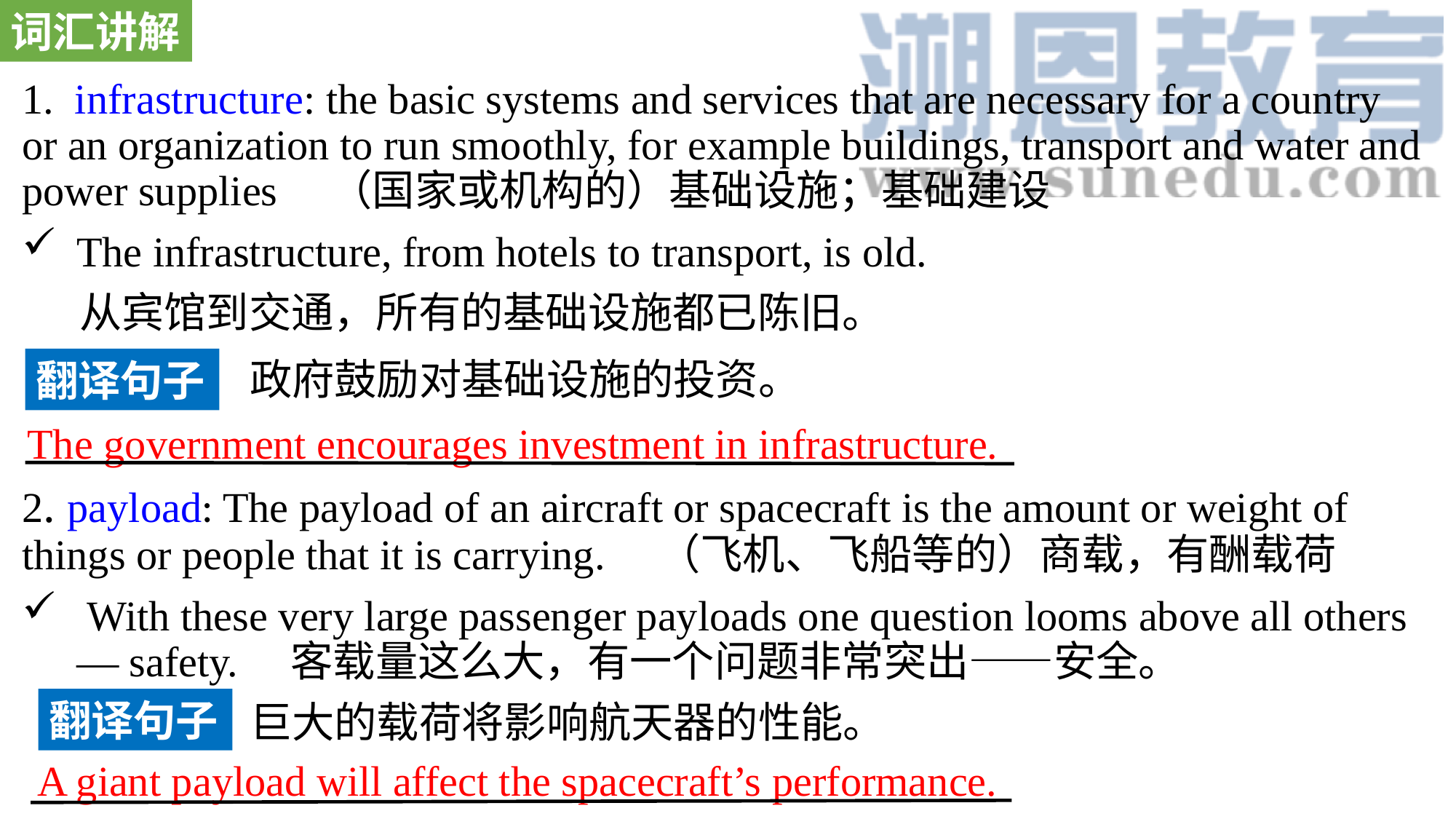

词汇讲解
1.  infrastructure: the basic systems and services that are necessary for a country or an organization to run smoothly, for example buildings, transport and water and power supplies    （国家或机构的）基础设施；基础建设
The infrastructure, from hotels to transport, is old.
     从宾馆到交通，所有的基础设施都已陈旧。

2. payload: The payload of an aircraft or spacecraft is the amount or weight of things or people that it is carrying.    （飞机、飞船等的）商载，有酬载荷
 With these very large passenger payloads one question looms above all others — safety.    客载量这么大，有一个问题非常突出——安全。
政府鼓励对基础设施的投资。
翻译句子
The government encourages investment in infrastructure.
翻译句子
巨大的载荷将影响航天器的性能。
A giant payload will affect the spacecraft’s performance.